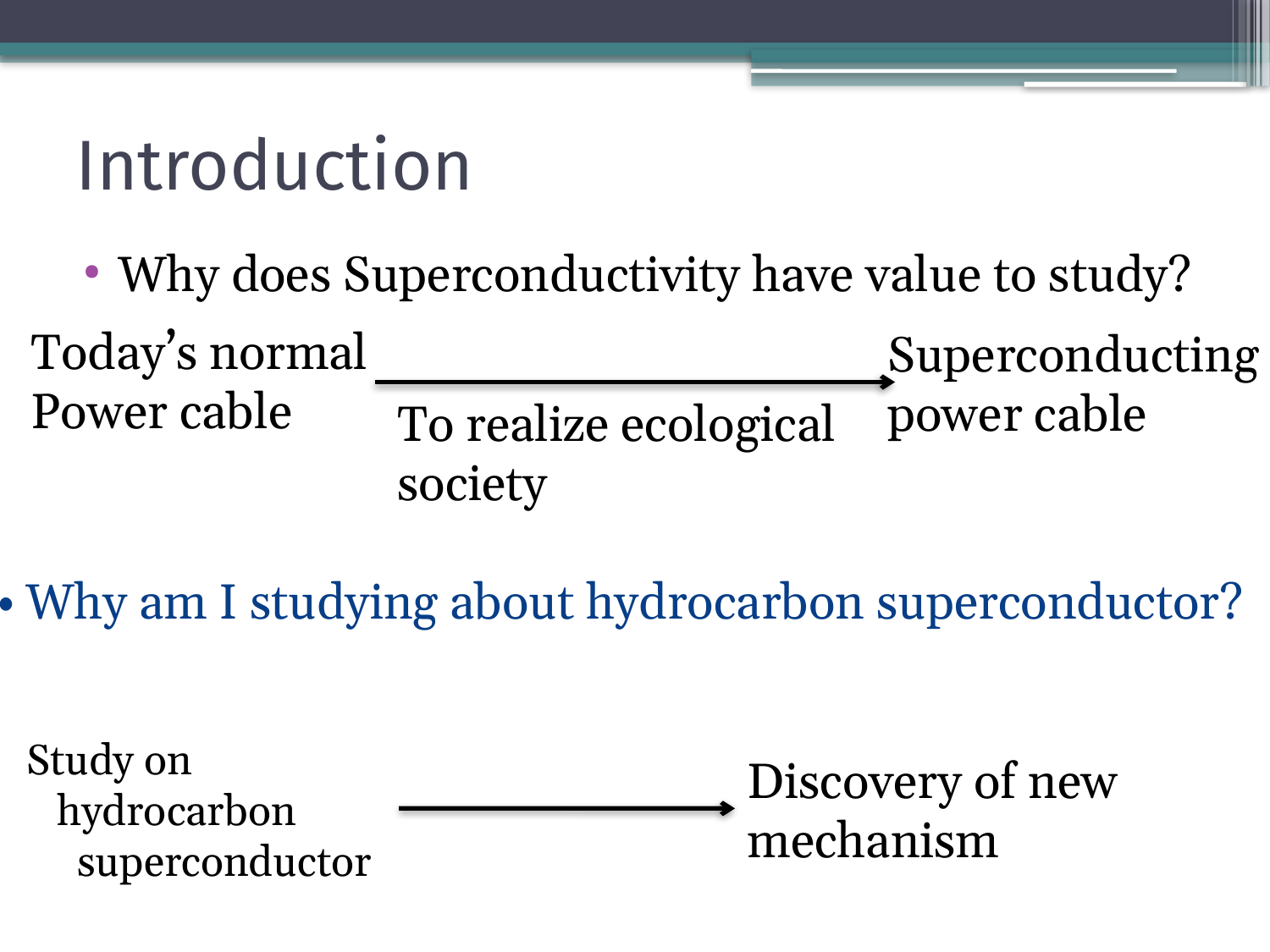

# Introduction
Why does Superconductivity have value to study?
Today’s normal
Power cable
Superconducting power cable
To realize ecological
society
・Why am I studying about hydrocarbon superconductor?
Study on
   hydrocarbon
     superconductor
Discovery of new mechanism